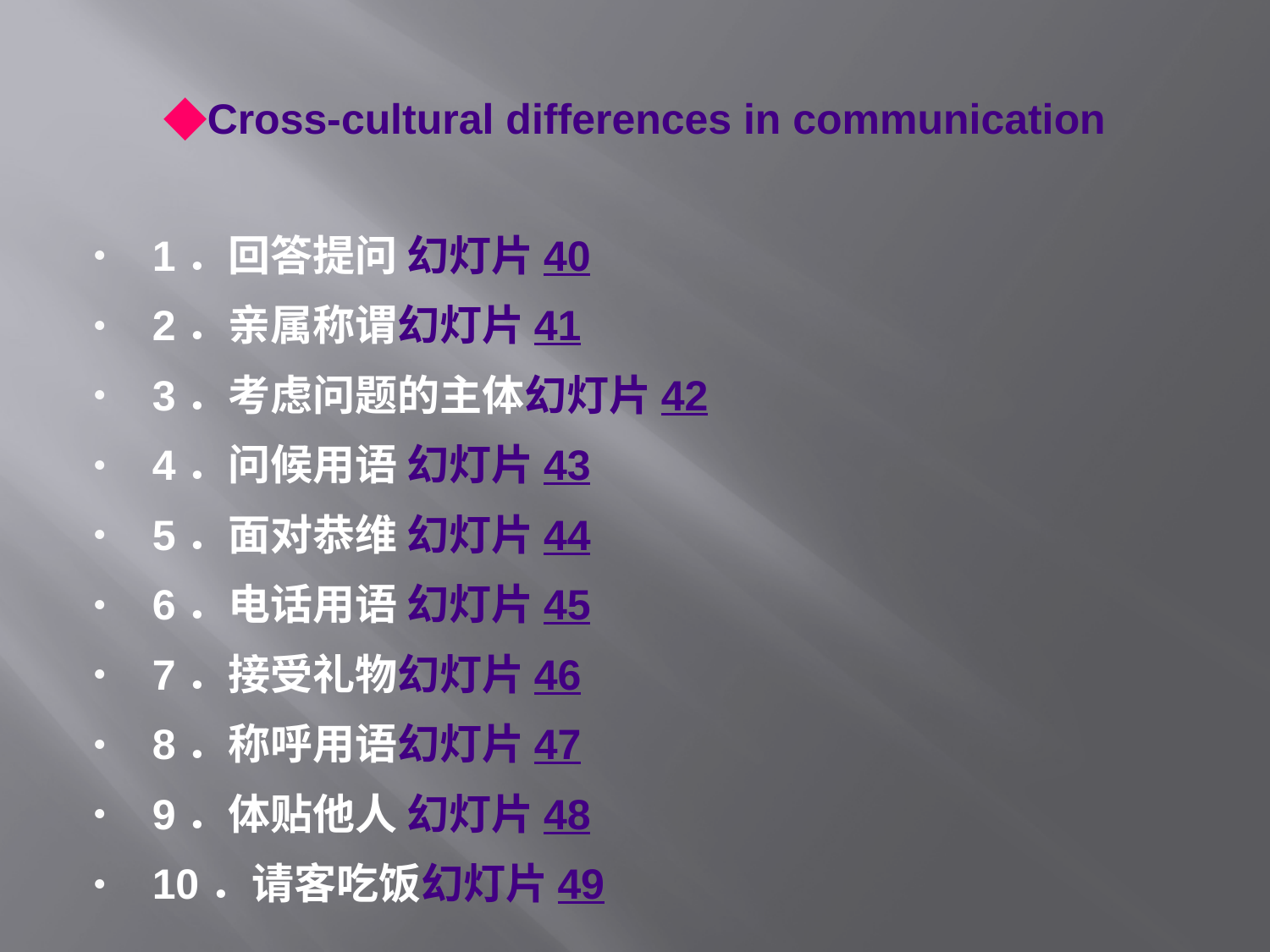

# ◆Cross-cultural differences in communication
1．回答提问 幻灯片 40
2．亲属称谓幻灯片 41
3．考虑问题的主体幻灯片 42
4．问候用语 幻灯片 43
5．面对恭维 幻灯片 44
6．电话用语 幻灯片 45
7．接受礼物幻灯片 46
8．称呼用语幻灯片 47
9．体贴他人 幻灯片 48
10．请客吃饭幻灯片 49